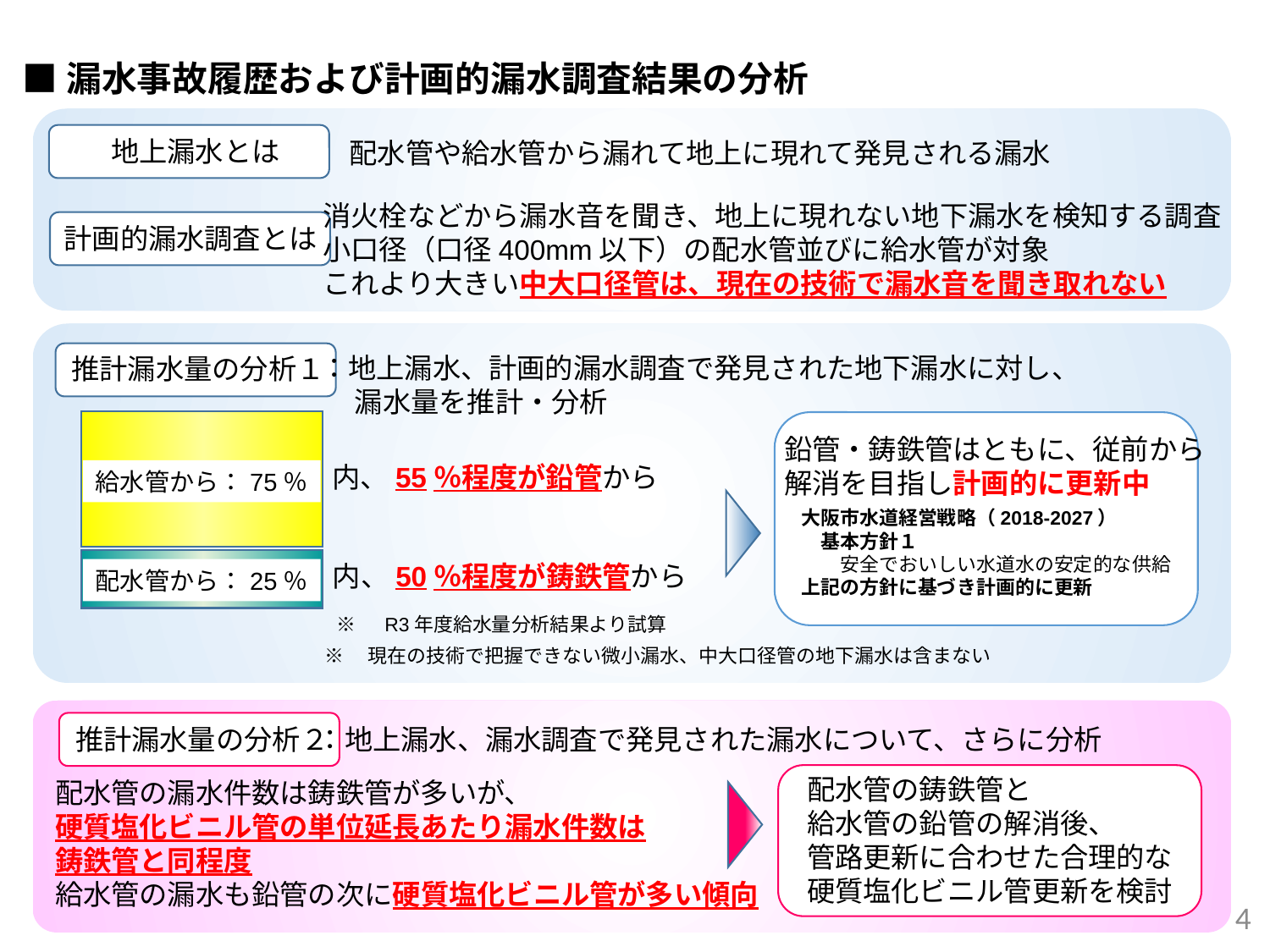

■漏水事故履歴および計画的漏水調査結果の分析

地上漏水とは
配水管や給水管から漏れて地上に現れて発見される漏水
消火栓などから漏水音を聞き、地上に現れない地下漏水を検知する調査
小口径（口径400mm以下）の配水管並びに給水管が対象
これより大きい中大口径管は、現在の技術で漏水音を聞き取れない

計画的漏水調査とは

：地上漏水、計画的漏水調査で発見された地下漏水に対し、
　 漏水量を推計・分析
推計漏水量の分析１

鉛管・鋳鉄管はともに、従前から
解消を目指し計画的に更新中
内、55％程度が鉛管から
給水管から：75％
大阪市水道経営戦略（2018-2027）
　基本方針１
　　安全でおいしい水道水の安定的な供給
上記の方針に基づき計画的に更新

内、50％程度が鋳鉄管から
配水管から：25％
※　R3年度給水量分析結果より試算
※　現在の技術で把握できない微小漏水、中大口径管の地下漏水は含まない

：地上漏水、漏水調査で発見された漏水について、さらに分析
推計漏水量の分析２

配水管の鋳鉄管と
給水管の鉛管の解消後、
管路更新に合わせた合理的な
硬質塩化ビニル管更新を検討
配水管の漏水件数は鋳鉄管が多いが、
硬質塩化ビニル管の単位延長あたり漏水件数は
鋳鉄管と同程度
給水管の漏水も鉛管の次に硬質塩化ビニル管が多い傾向

4